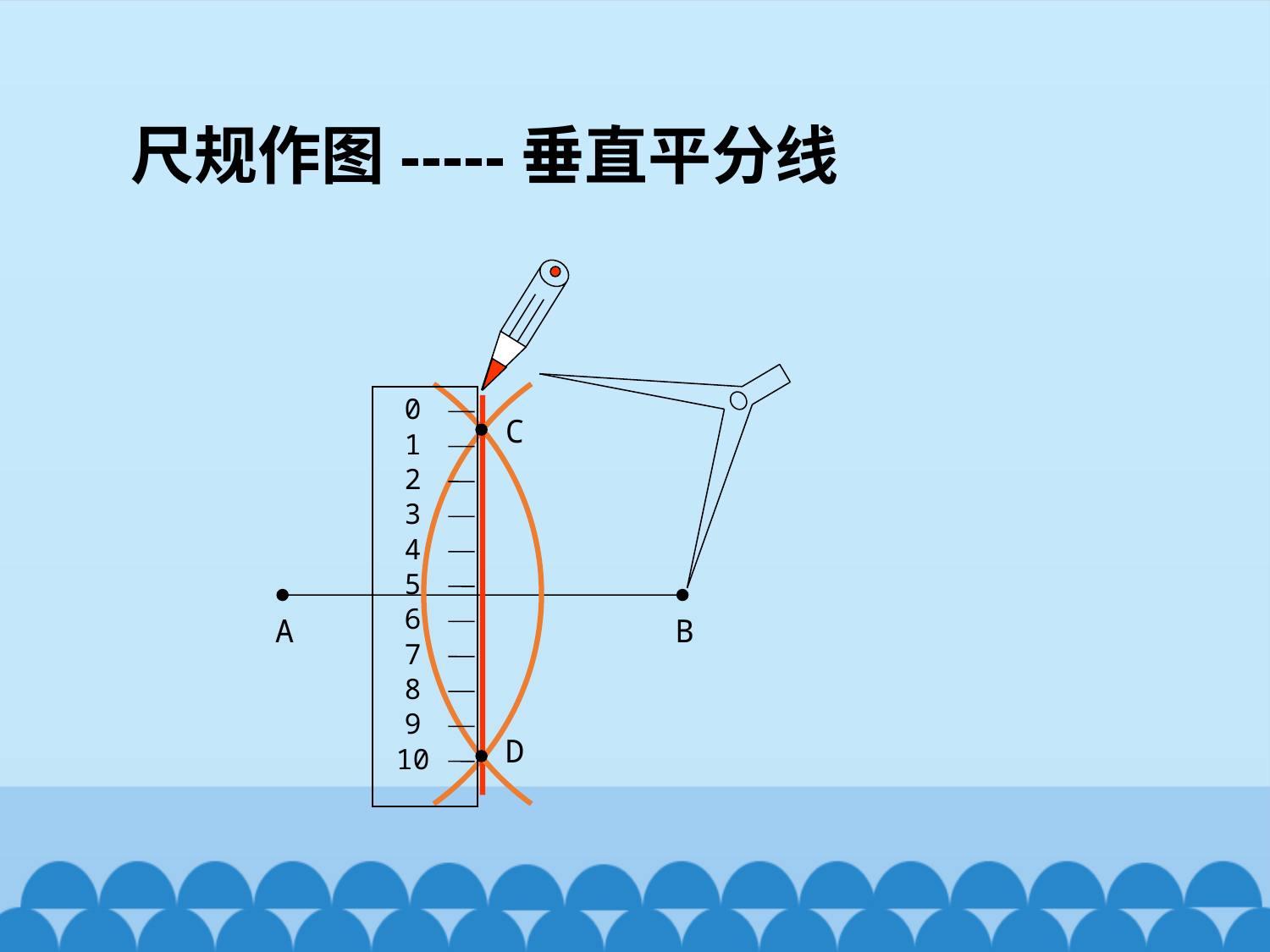

尺规作图-----垂直平分线

0
1
2
3
4
5
6
7
8
9
10

C

D

A
B